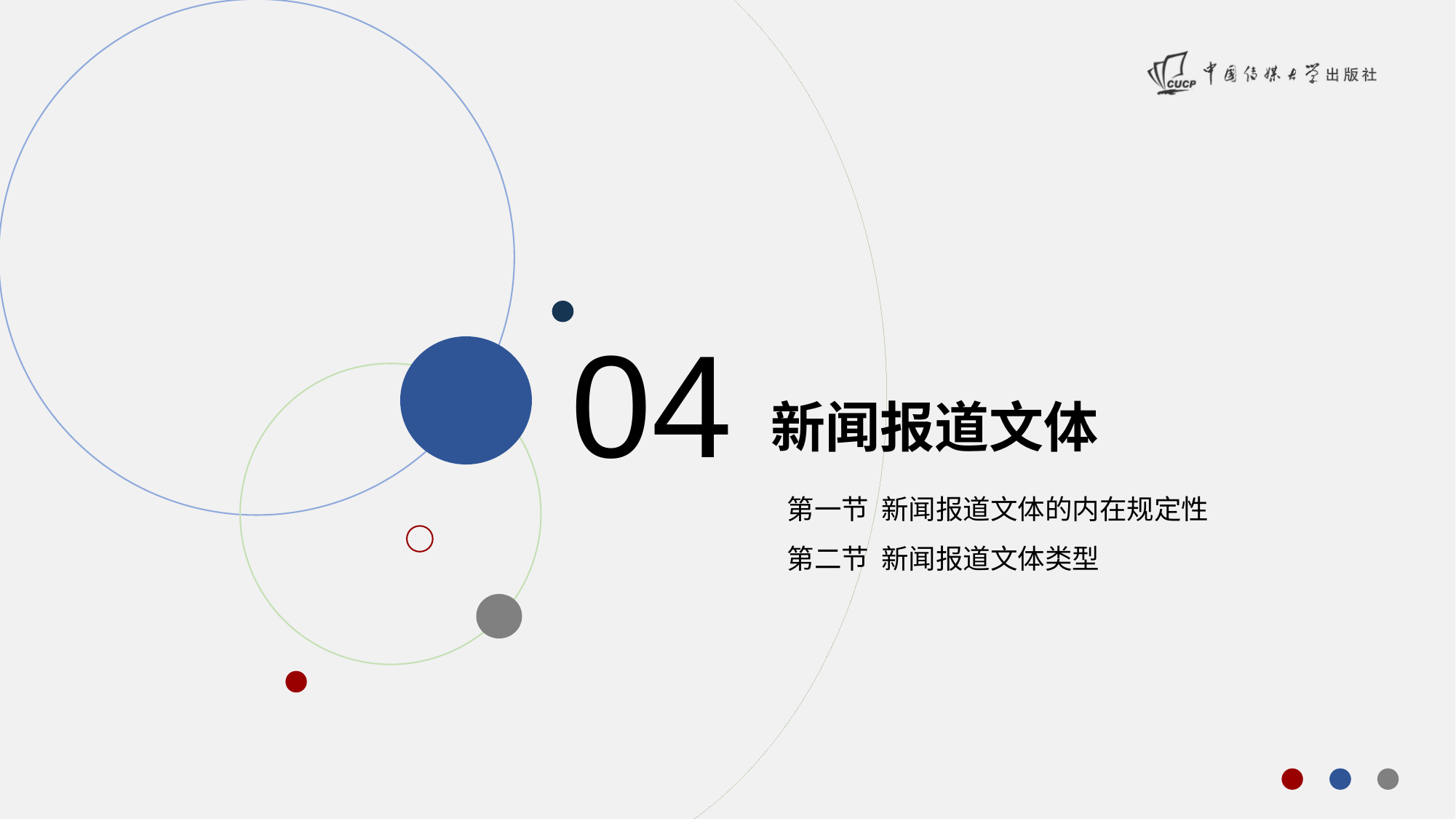

04

新闻报道文体
第一节  新闻报道文体的内在规定性
第二节  新闻报道文体类型